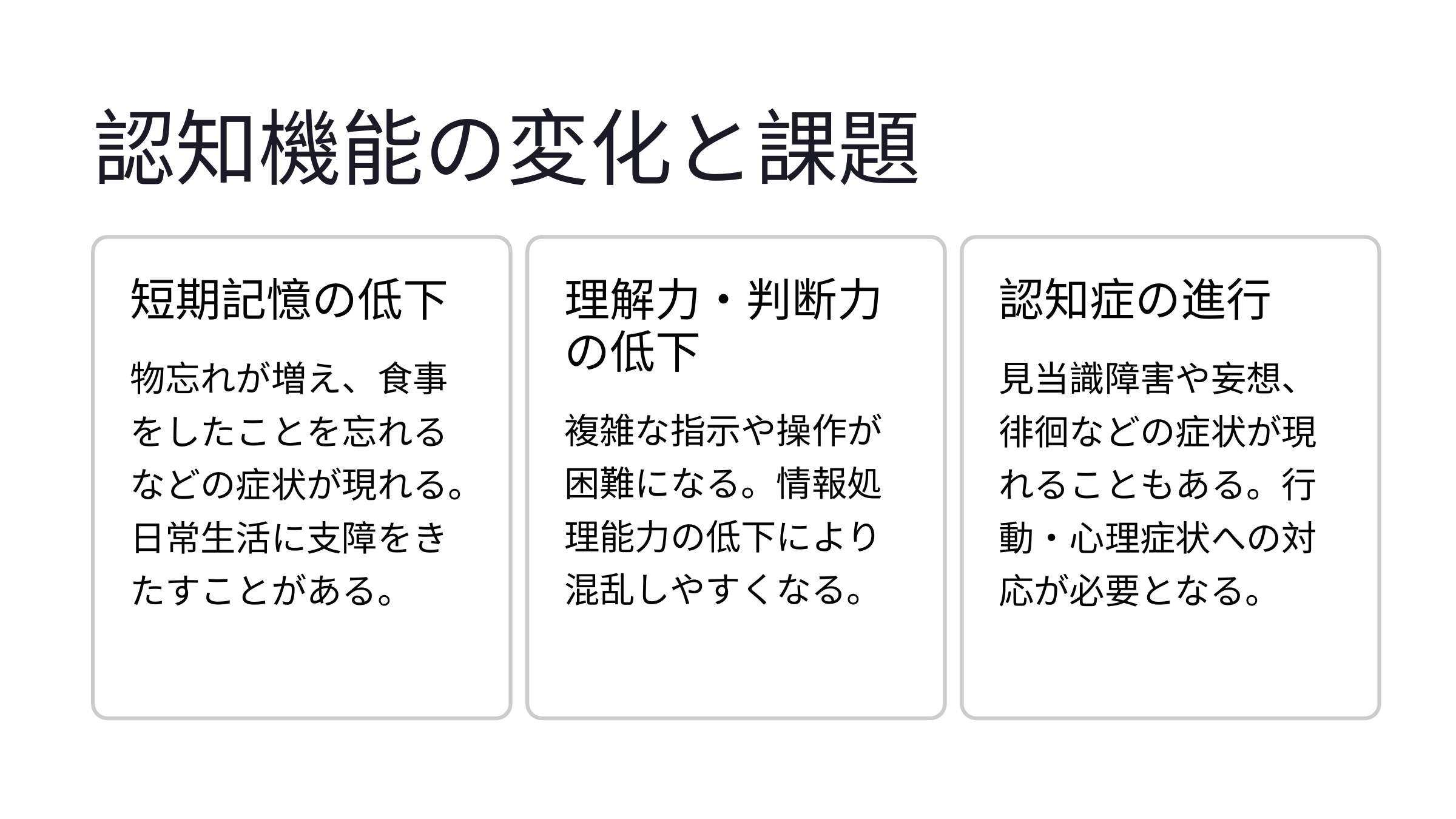

認知機能の変化と課題

理解力・判断力の低下
短期記憶の低下
認知症の進行
物忘れが増え、食事をしたことを忘れるなどの症状が現れる。日常生活に支障をきたすことがある。
見当識障害や妄想、徘徊などの症状が現れることもある。行動・心理症状への対応が必要となる。
複雑な指示や操作が困難になる。情報処理能力の低下により混乱しやすくなる。